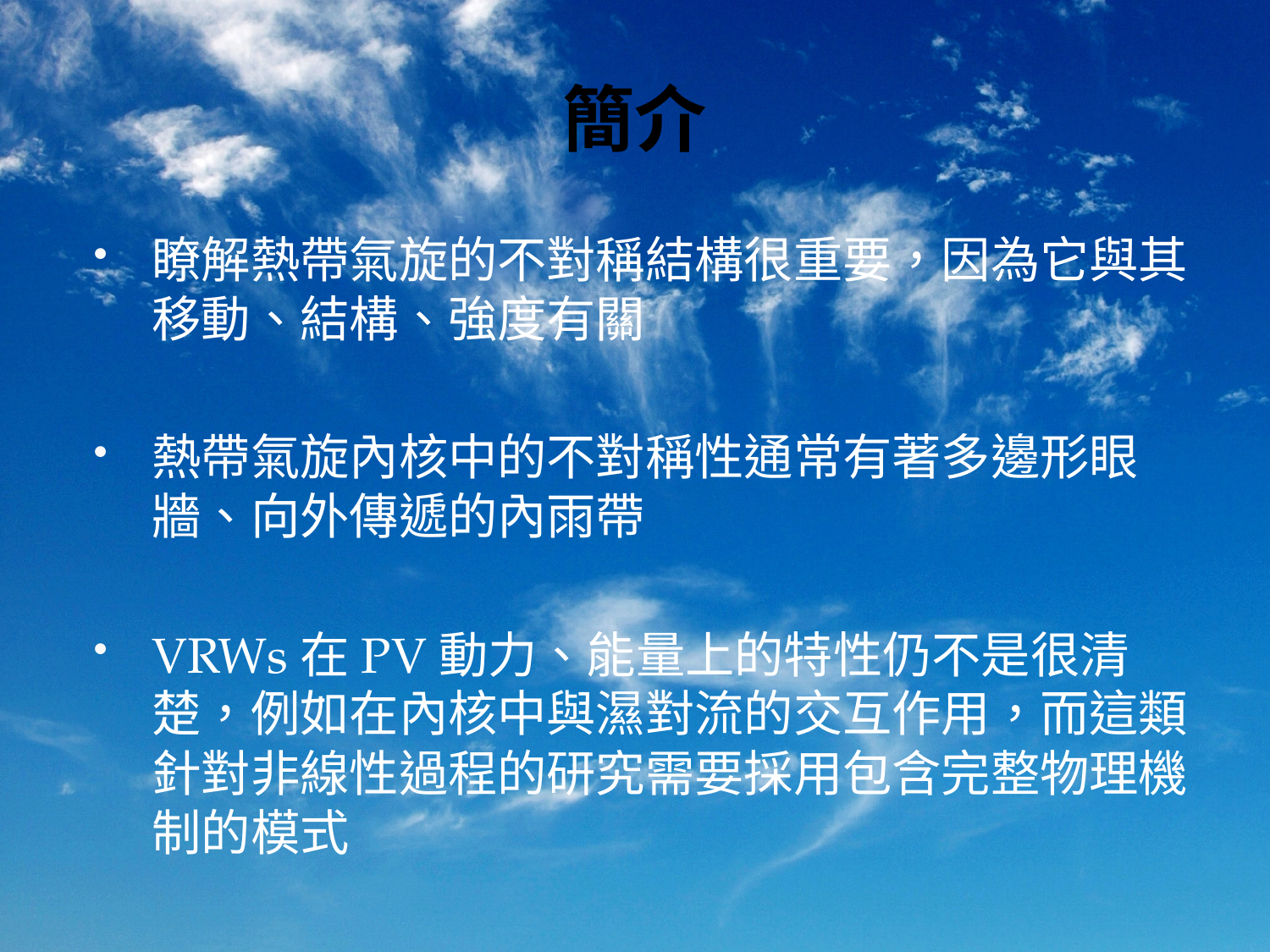

# 簡介
瞭解熱帶氣旋的不對稱結構很重要，因為它與其移動、結構、強度有關

熱帶氣旋內核中的不對稱性通常有著多邊形眼牆、向外傳遞的內雨帶

VRWs在PV動力、能量上的特性仍不是很清楚，例如在內核中與濕對流的交互作用，而這類針對非線性過程的研究需要採用包含完整物理機制的模式